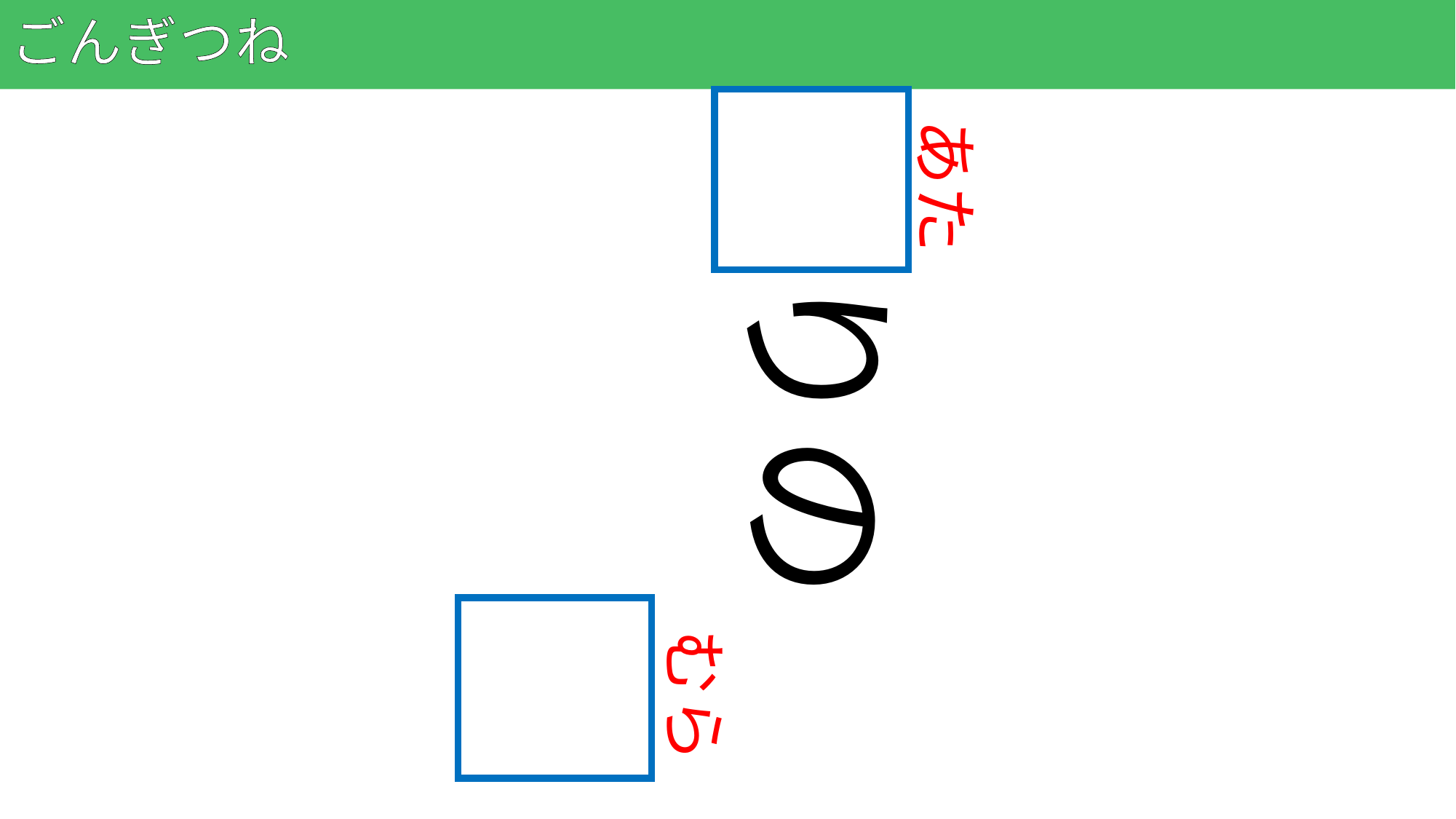

# ごんぎつね
31
辺りの

あた
村

むら